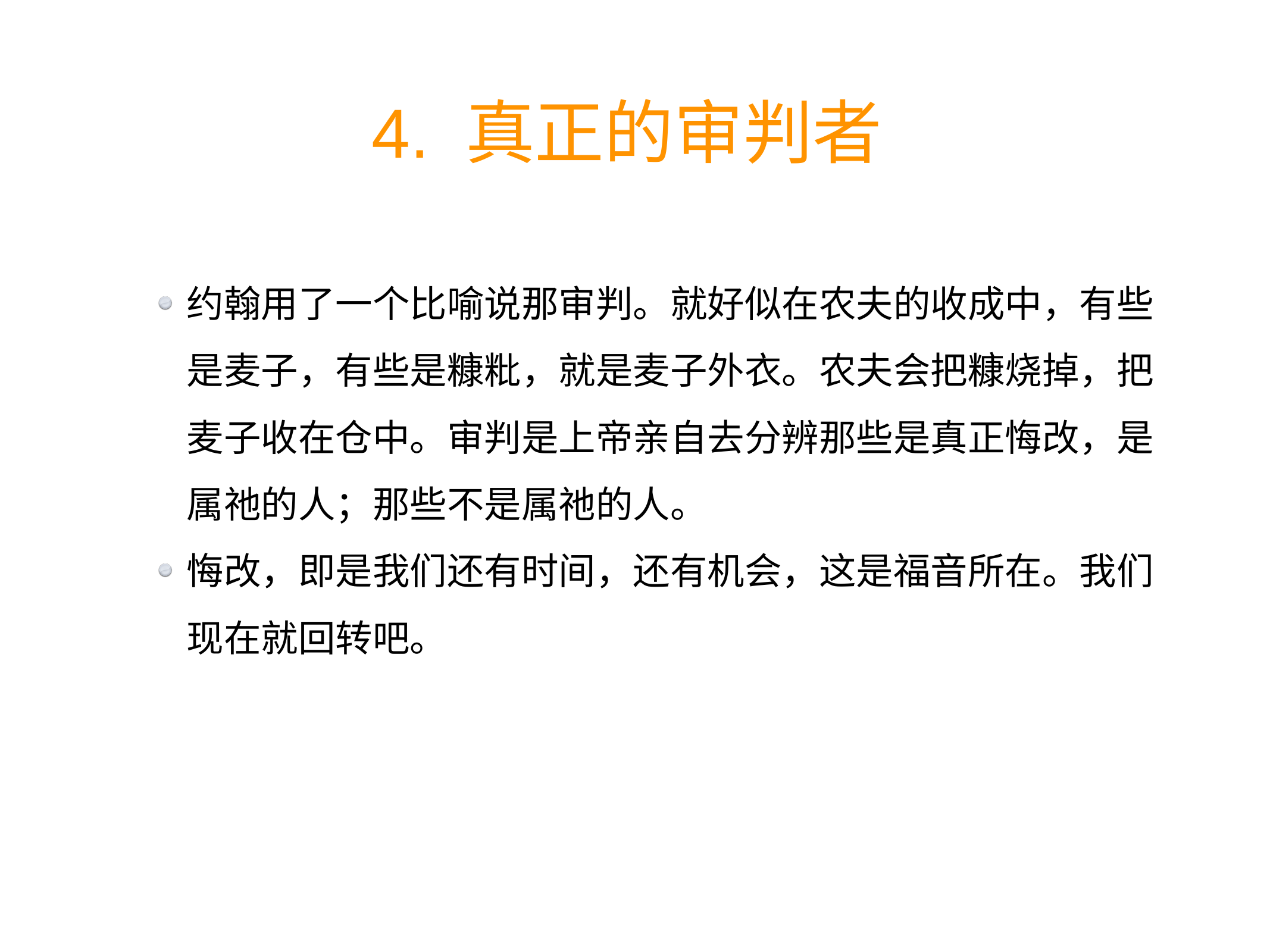

# 4. 真正的审判者
约翰用了一个比喻说那审判。就好似在农夫的收成中，有些是麦子，有些是糠粃，就是麦子外衣。农夫会把糠烧掉，把麦子收在仓中。审判是上帝亲自去分辨那些是真正悔改，是属祂的人；那些不是属祂的人。
悔改，即是我们还有时间，还有机会，这是福音所在。我们现在就回转吧。